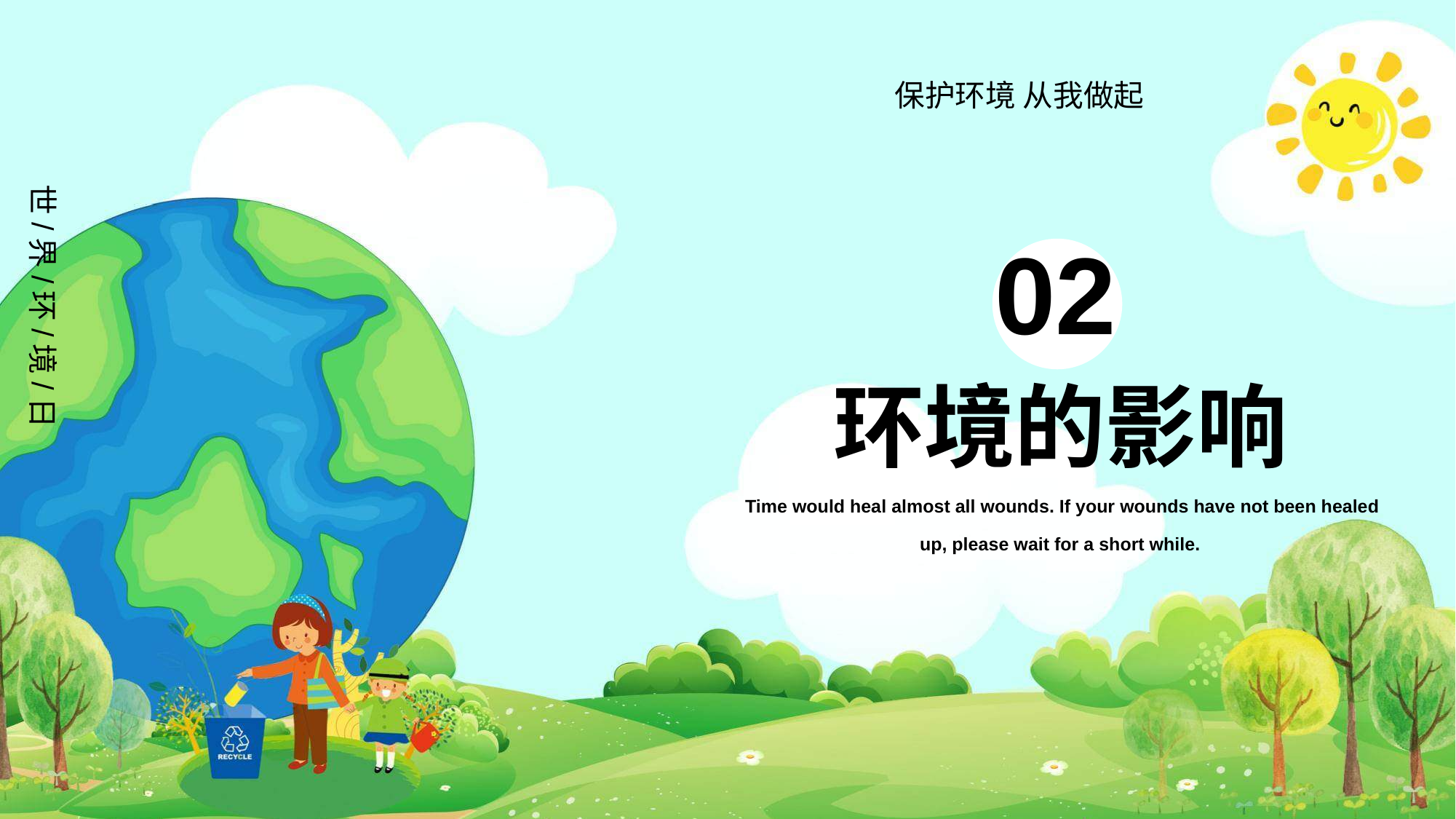

保护环境 从我做起
世/界/环/境/日
02

环境的影响
Time would heal almost all wounds. If your wounds have not been healed up, please wait for a short while.